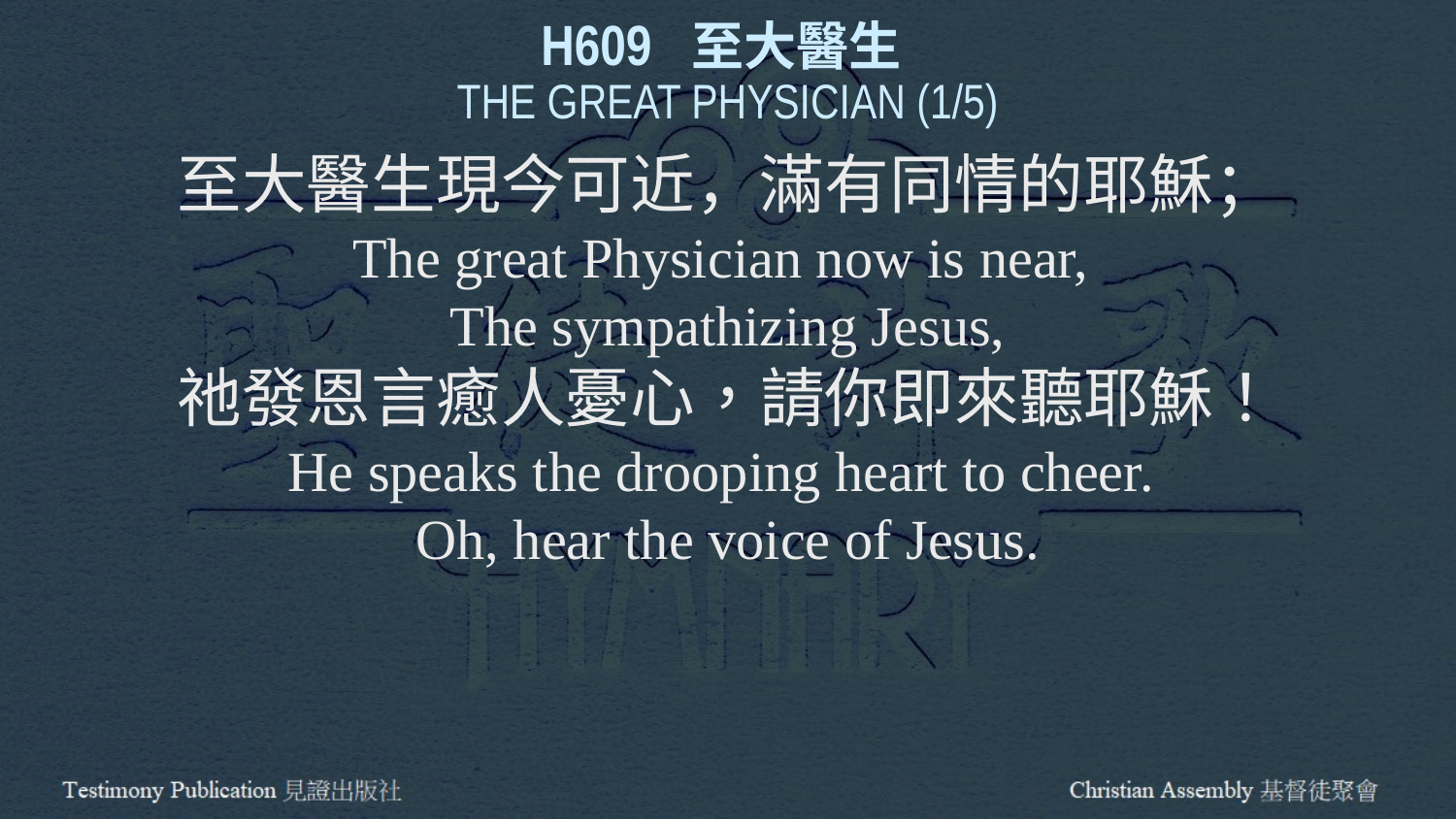

H609  至大醫生
THE GREAT PHYSICIAN (1/5)
至大醫生現今可近，滿有同情的耶穌；
The great Physician now is near,
The sympathizing Jesus,
祂發恩言癒人憂心，請你即來聽耶穌！
He speaks the drooping heart to cheer.
Oh, hear the voice of Jesus.